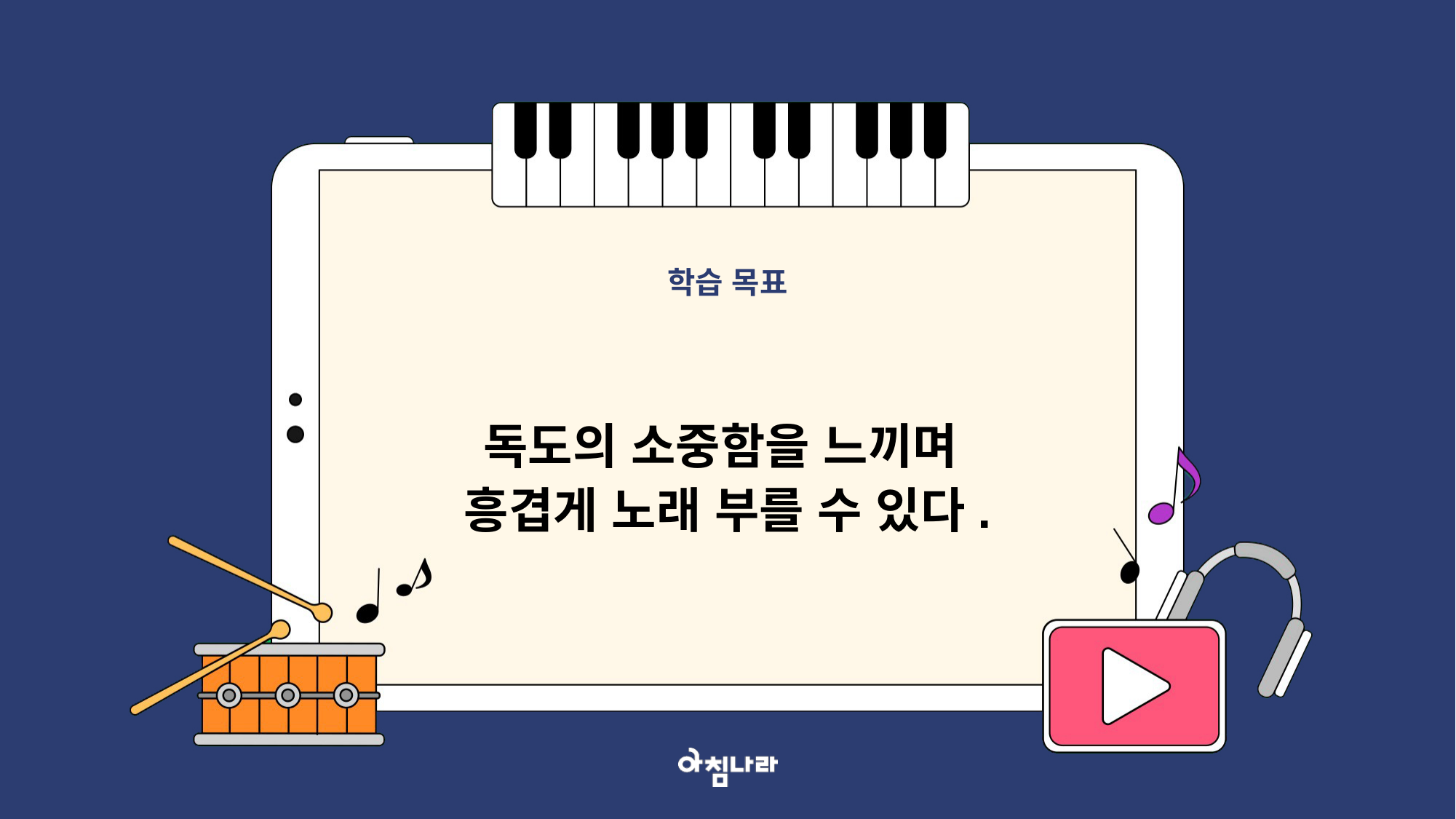

학습 목표
독도의 소중함을 느끼며
흥겹게 노래 부를 수 있다.